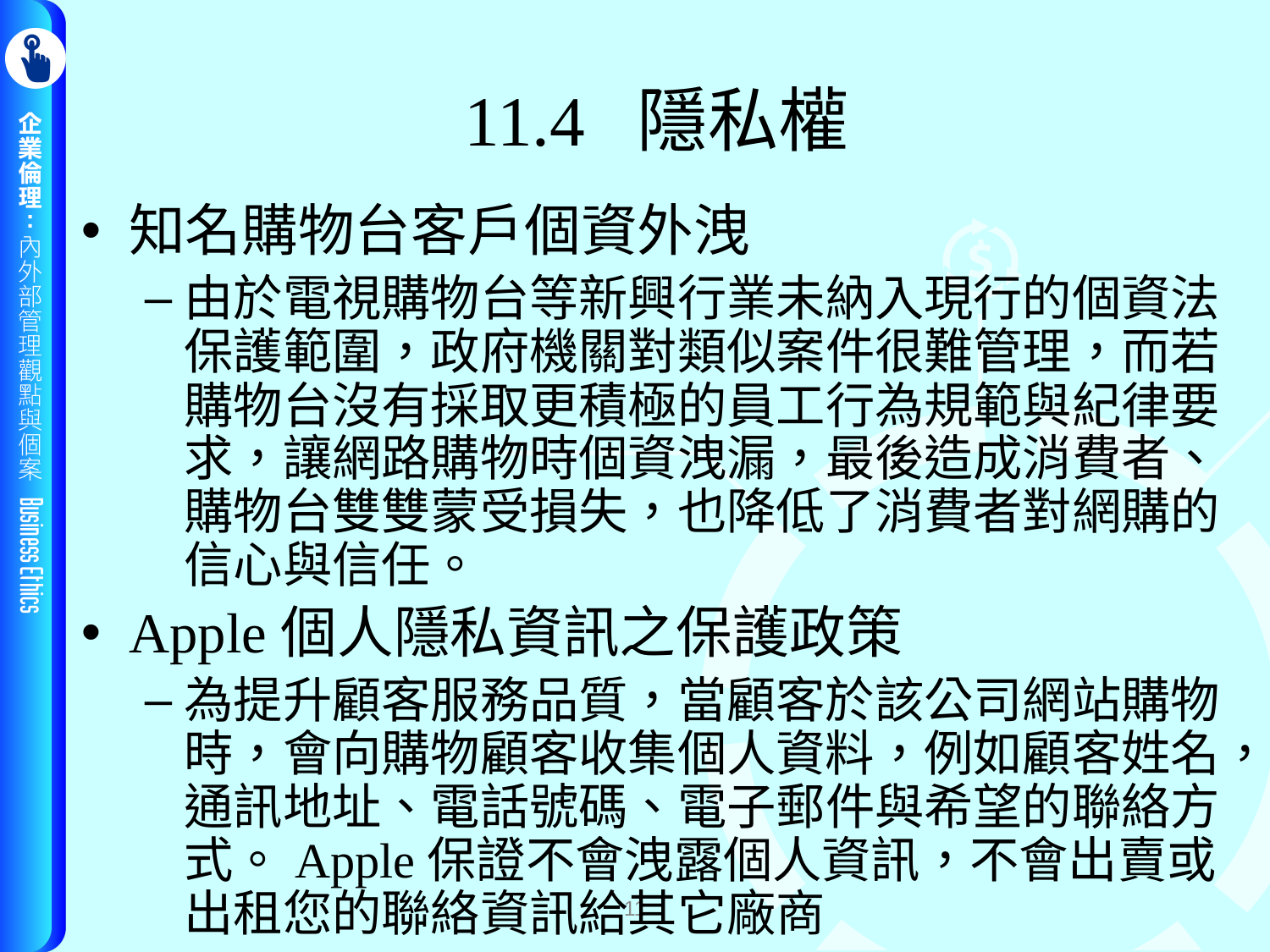

# 11.4  隱私權
知名購物台客戶個資外洩
由於電視購物台等新興行業未納入現行的個資法保護範圍，政府機關對類似案件很難管理，而若購物台沒有採取更積極的員工行為規範與紀律要求，讓網路購物時個資洩漏，最後造成消費者、購物台雙雙蒙受損失，也降低了消費者對網購的信心與信任。
Apple個人隱私資訊之保護政策
為提升顧客服務品質，當顧客於該公司網站購物時，會向購物顧客收集個人資料，例如顧客姓名，通訊地址、電話號碼、電子郵件與希望的聯絡方式。Apple保證不會洩露個人資訊，不會出賣或出租您的聯絡資訊給其它廠商
11